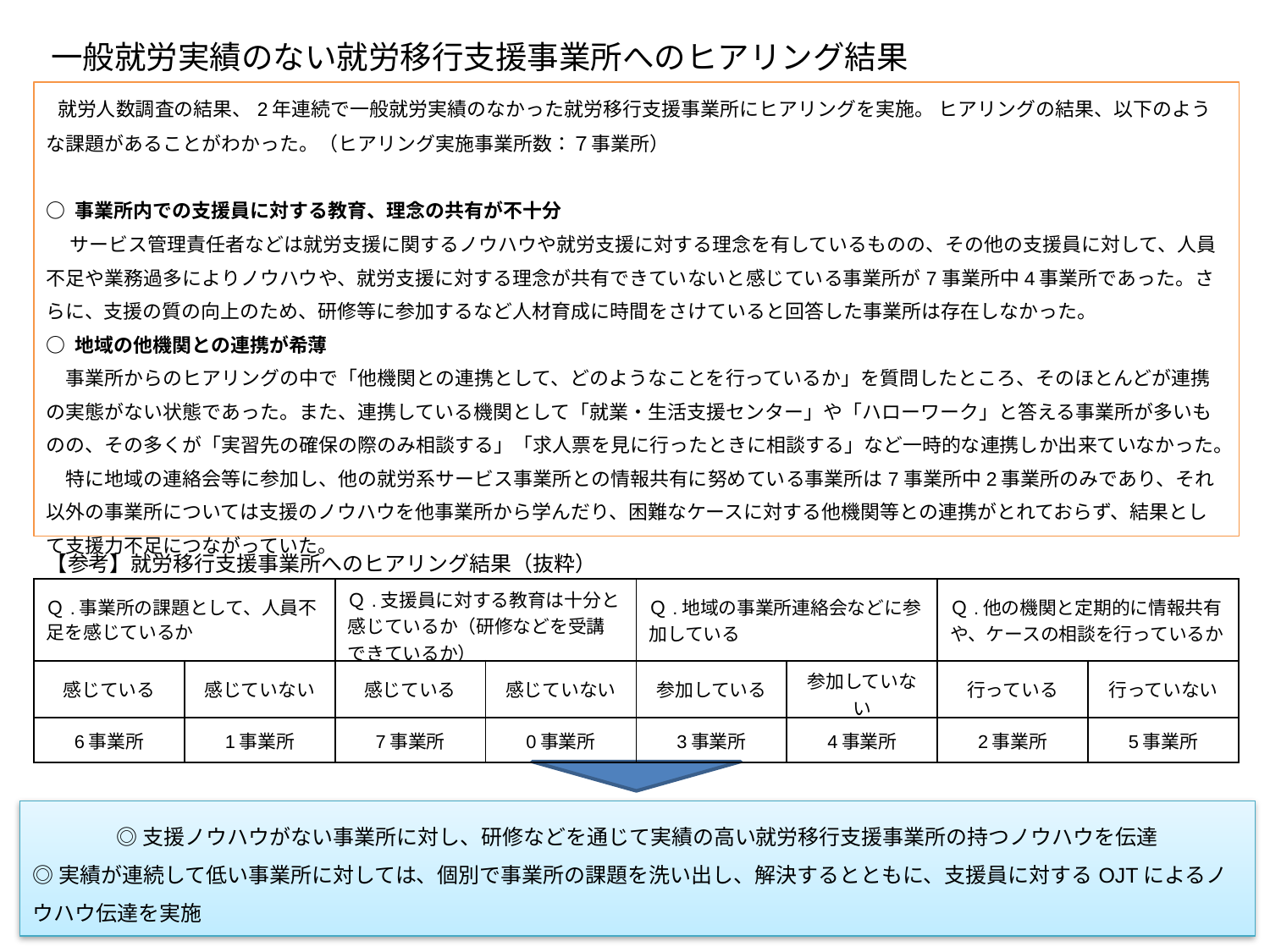

一般就労実績のない就労移行支援事業所へのヒアリング結果
 就労人数調査の結果、2年連続で一般就労実績のなかった就労移行支援事業所にヒアリングを実施。 ヒアリングの結果、以下のような課題があることがわかった。（ヒアリング実施事業所数：７事業所）

○ 事業所内での支援員に対する教育、理念の共有が不十分
　 サービス管理責任者などは就労支援に関するノウハウや就労支援に対する理念を有しているものの、その他の支援員に対して、人員不足や業務過多によりノウハウや、就労支援に対する理念が共有できていないと感じている事業所が7事業所中4事業所であった。さらに、支援の質の向上のため、研修等に参加するなど人材育成に時間をさけていると回答した事業所は存在しなかった。
○ 地域の他機関との連携が希薄
　事業所からのヒアリングの中で「他機関との連携として、どのようなことを行っているか」を質問したところ、そのほとんどが連携の実態がない状態であった。また、連携している機関として「就業・生活支援センター」や「ハローワーク」と答える事業所が多いものの、その多くが「実習先の確保の際のみ相談する」「求人票を見に行ったときに相談する」など一時的な連携しか出来ていなかった。
　特に地域の連絡会等に参加し、他の就労系サービス事業所との情報共有に努めている事業所は7事業所中2事業所のみであり、それ以外の事業所については支援のノウハウを他事業所から学んだり、困難なケースに対する他機関等との連携がとれておらず、結果として支援力不足につながっていた。
| 【参考】就労移行支援事業所へのヒアリング結果（抜粋） |  |  |  |  |  |  |  |
| --- | --- | --- | --- | --- | --- | --- | --- |
| Ｑ.事業所の課題として、人員不足を感じているか |  | Ｑ.支援員に対する教育は十分と感じているか（研修などを受講できているか） |  | Ｑ.地域の事業所連絡会などに参加している |  | Ｑ.他の機関と定期的に情報共有や、ケースの相談を行っているか |  |
| 感じている | 感じていない | 感じている | 感じていない | 参加している | 参加していない | 行っている | 行っていない |
| 6事業所 | 1事業所 | 7事業所 | 0事業所 | 3事業所 | 4事業所 | 2事業所 | 5事業所 |

◎支援ノウハウがない事業所に対し、研修などを通じて実績の高い就労移行支援事業所の持つノウハウを伝達
◎実績が連続して低い事業所に対しては、個別で事業所の課題を洗い出し、解決するとともに、支援員に対するOJTによるノウハウ伝達を実施